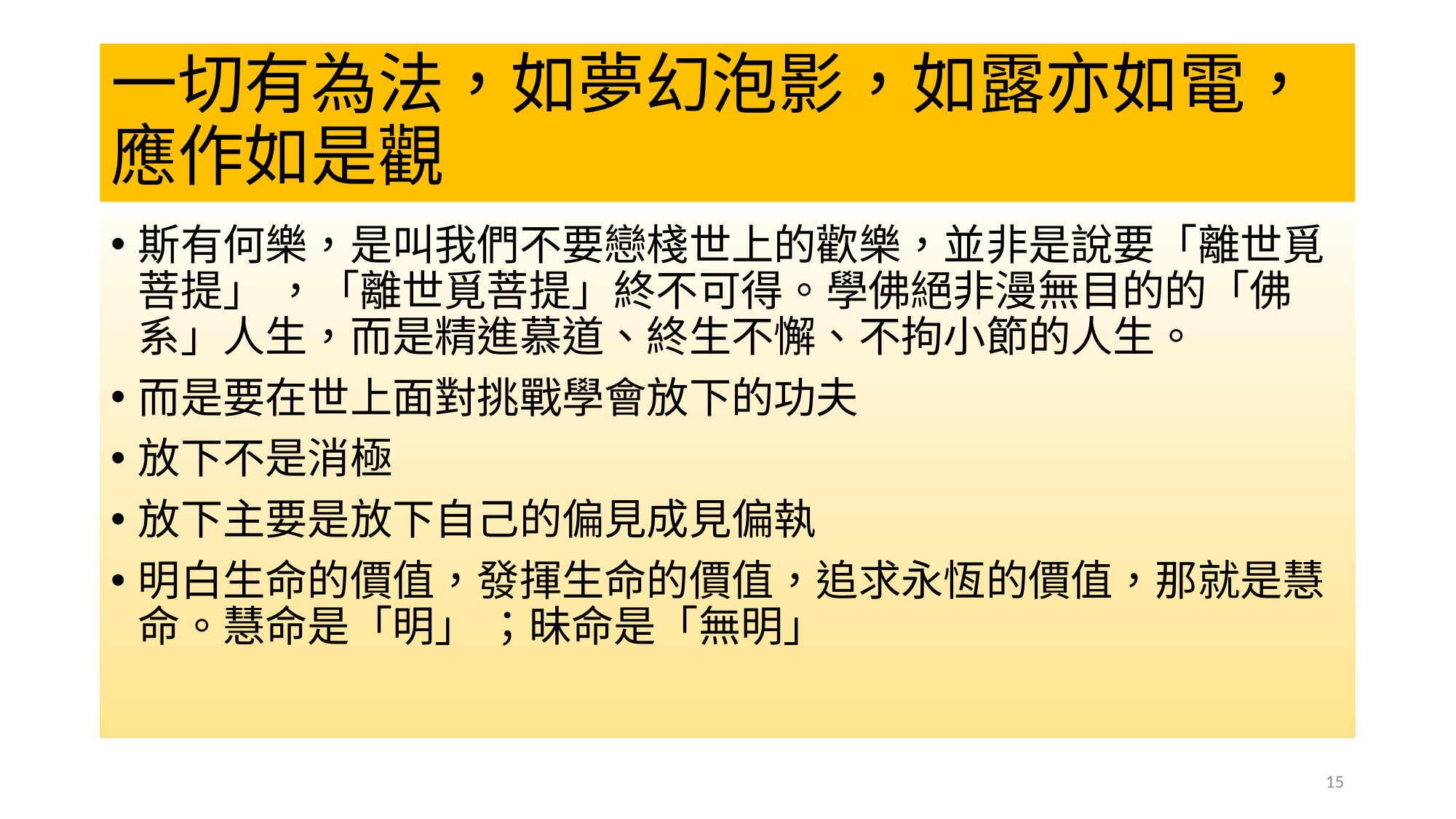

# 一切有為法，如夢幻泡影，如露亦如電，應作如是觀
斯有何樂，是叫我們不要戀棧世上的歡樂，並非是說要「離世覓菩提」 ，「離世覓菩提」終不可得。學佛絕非漫無目的的「佛系」人生，而是精進慕道、終生不懈、不拘小節的人生。
而是要在世上面對挑戰學會放下的功夫
放下不是消極
放下主要是放下自己的偏見成見偏執
明白生命的價值，發揮生命的價值，追求永恆的價值，那就是慧命。慧命是「明」 ；昧命是「無明」

15